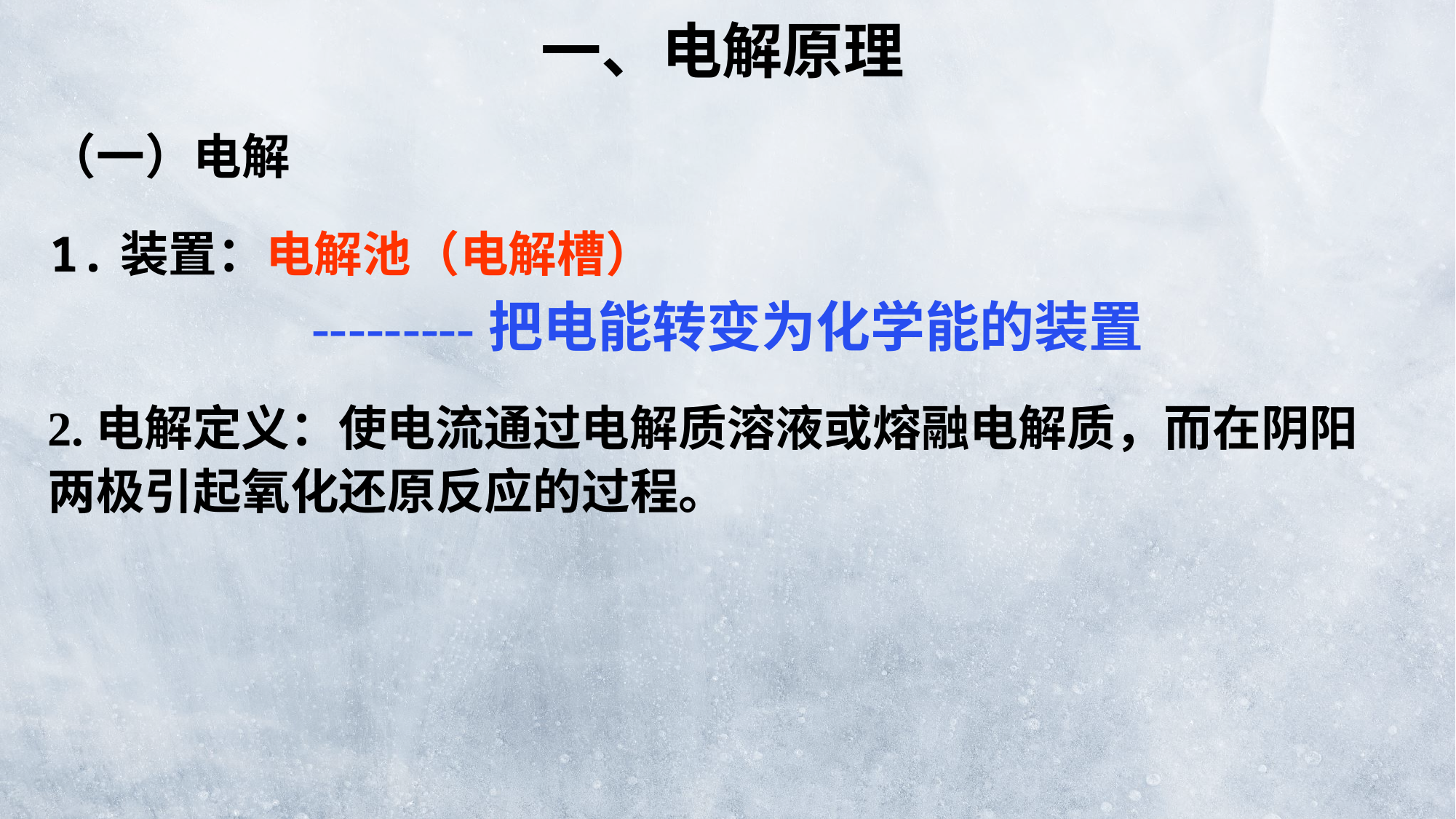

一、电解原理
（一）电解
1.装置：电解池（电解槽）
---------把电能转变为化学能的装置
2.电解定义：使电流通过电解质溶液或熔融电解质，而在阴阳两极引起氧化还原反应的过程。